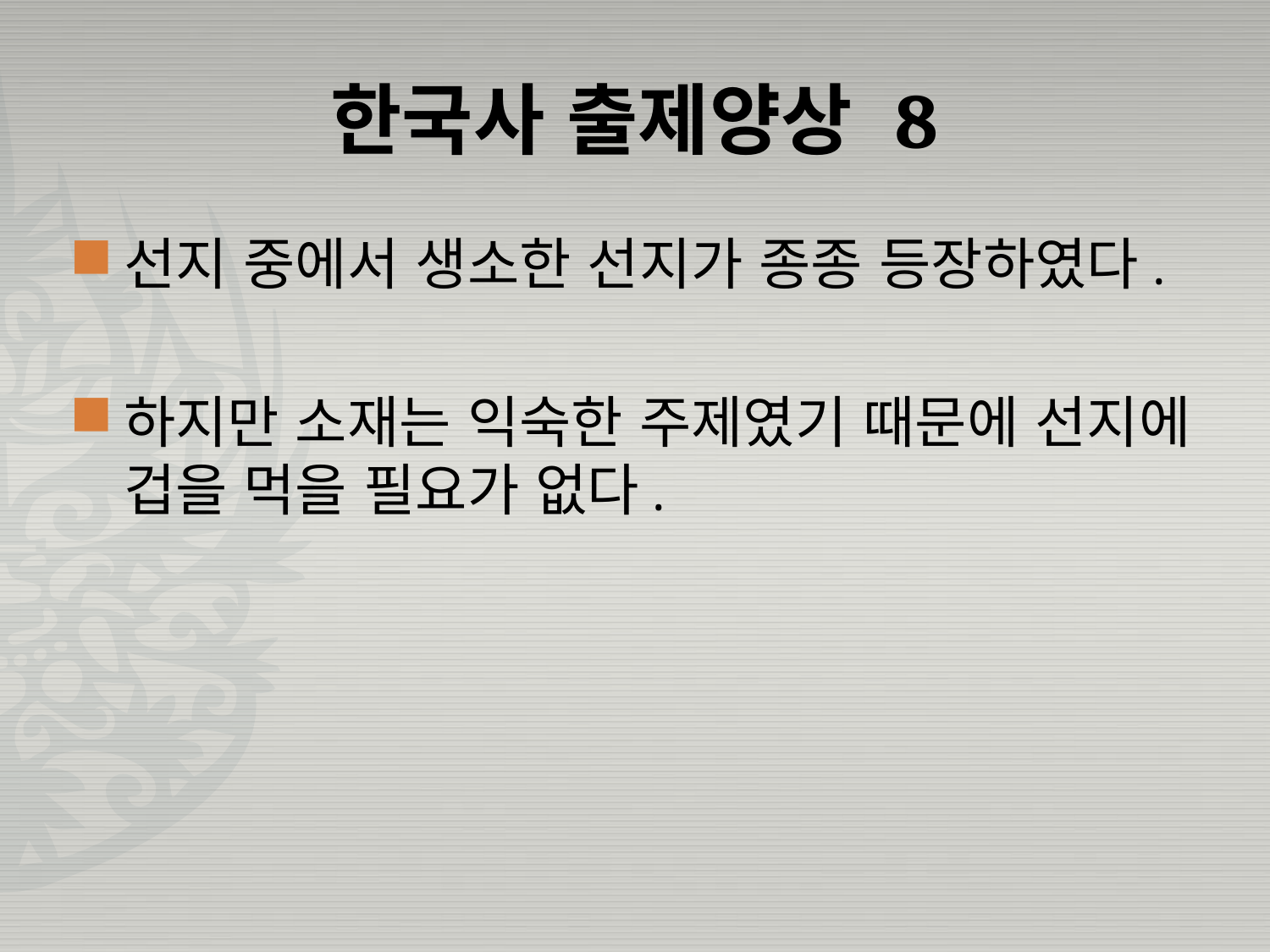

# 한국사 출제양상 8
선지 중에서 생소한 선지가 종종 등장하였다.

하지만 소재는 익숙한 주제였기 때문에 선지에 겁을 먹을 필요가 없다.